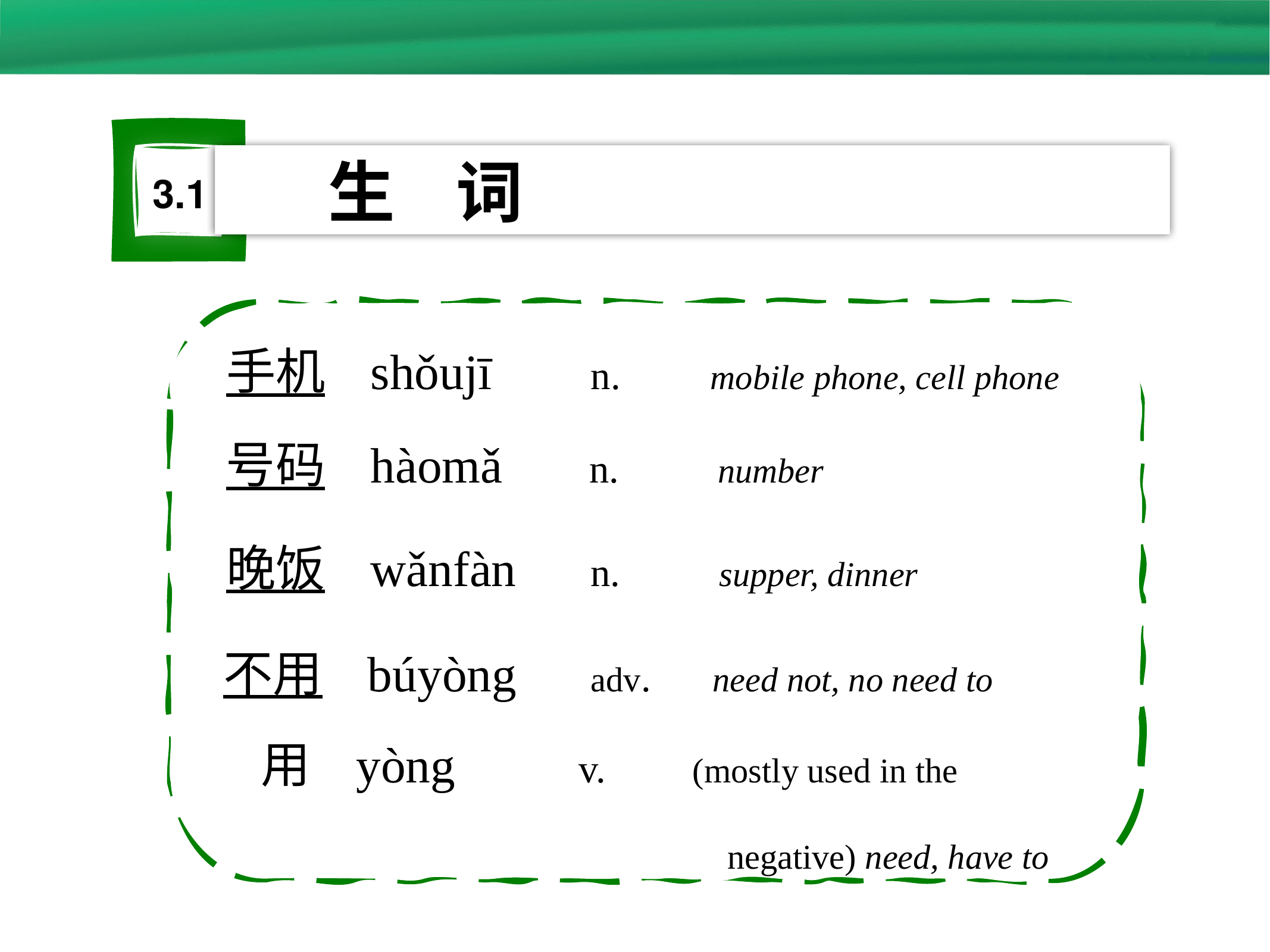

生    词
3.1

手机   shǒujī        n.         mobile phone, cell phone
号码   hàomǎ       n.        number
晚饭   wǎnfàn      n.        supper, dinner
不用   búyòng      adv.     need not, no need to
  用   yòng          v.       (mostly used in the
                                                          negative) need, have to